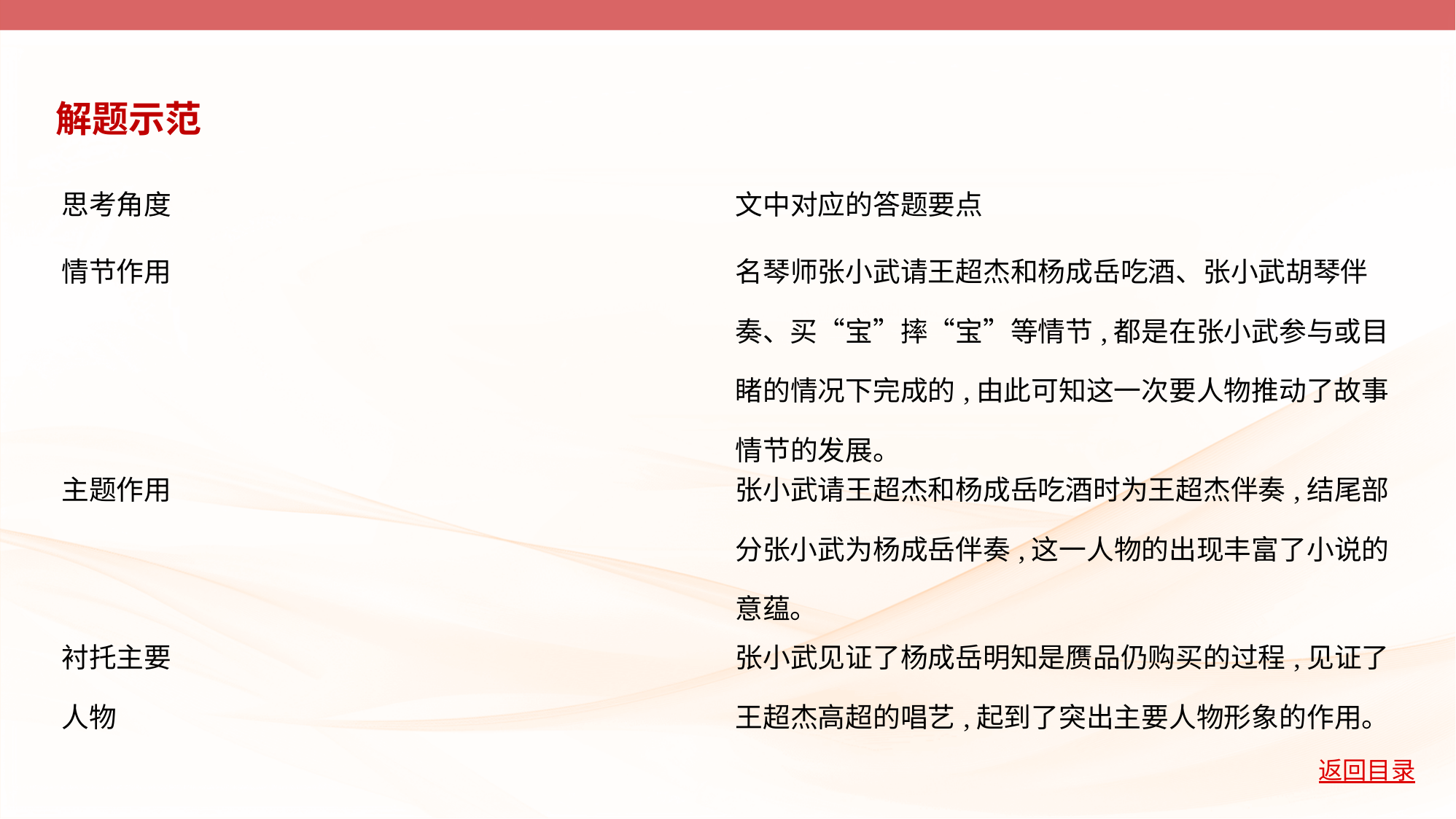

解题示范
| 思考角度 | 文中对应的答题要点 |
| --- | --- |
| 情节作用 | 名琴师张小武请王超杰和杨成岳吃酒、张小武胡琴伴 奏、买“宝”摔“宝”等情节,都是在张小武参与或目 睹的情况下完成的,由此可知这一次要人物推动了故事 情节的发展。 |
| 主题作用 | 张小武请王超杰和杨成岳吃酒时为王超杰伴奏,结尾部 分张小武为杨成岳伴奏,这一人物的出现丰富了小说的 意蕴。 |
| 衬托主要 人物 | 张小武见证了杨成岳明知是赝品仍购买的过程,见证了 王超杰高超的唱艺,起到了突出主要人物形象的作用。 |